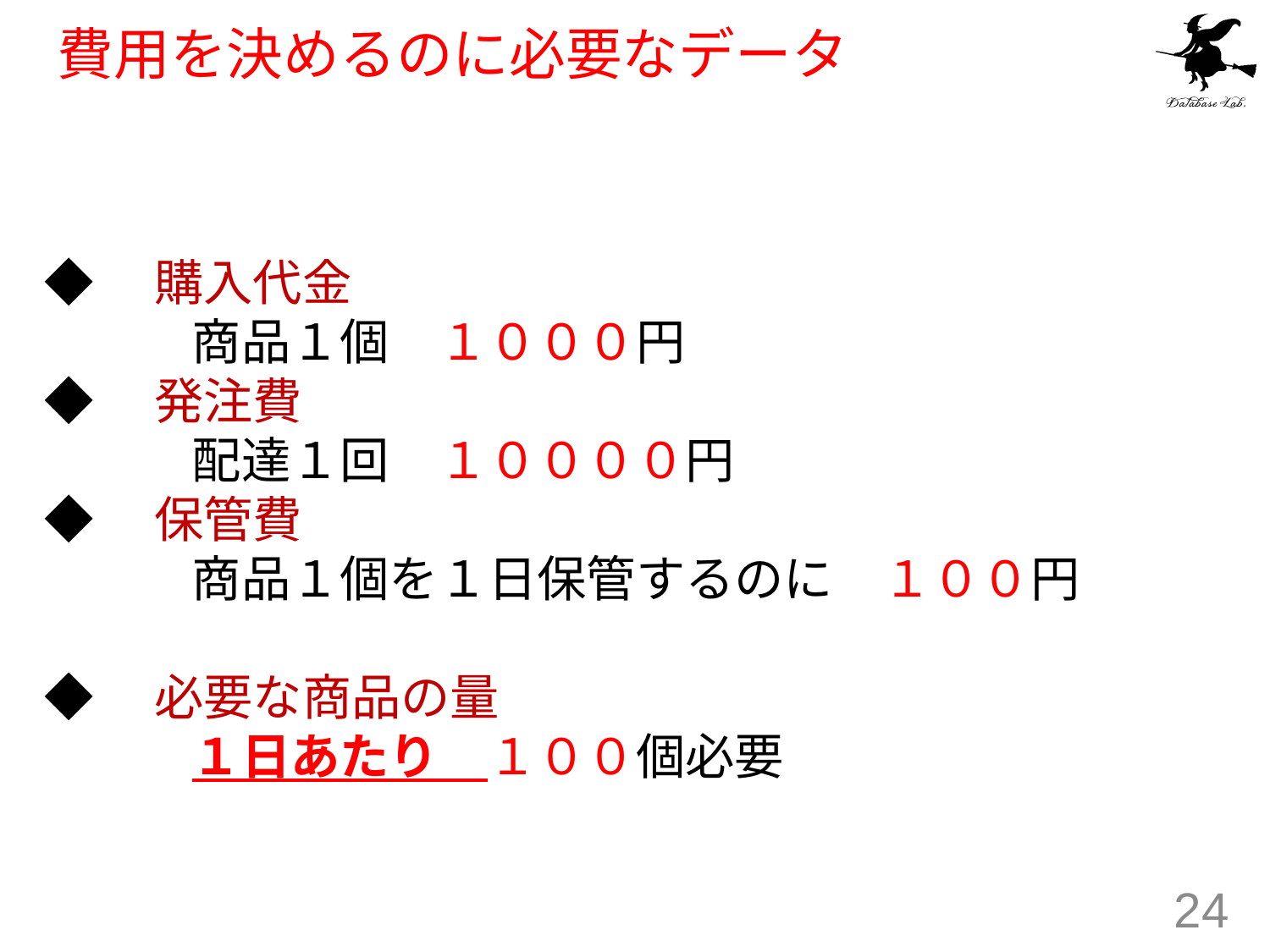

# 費用を決めるのに必要なデータ

◆　購入代金
　　　商品１個　１０００円
◆　発注費
　　　配達１回　１００００円
◆　保管費
　　　商品１個を１日保管するのに　１００円

◆　必要な商品の量
　　　１日あたり　１００個必要
24